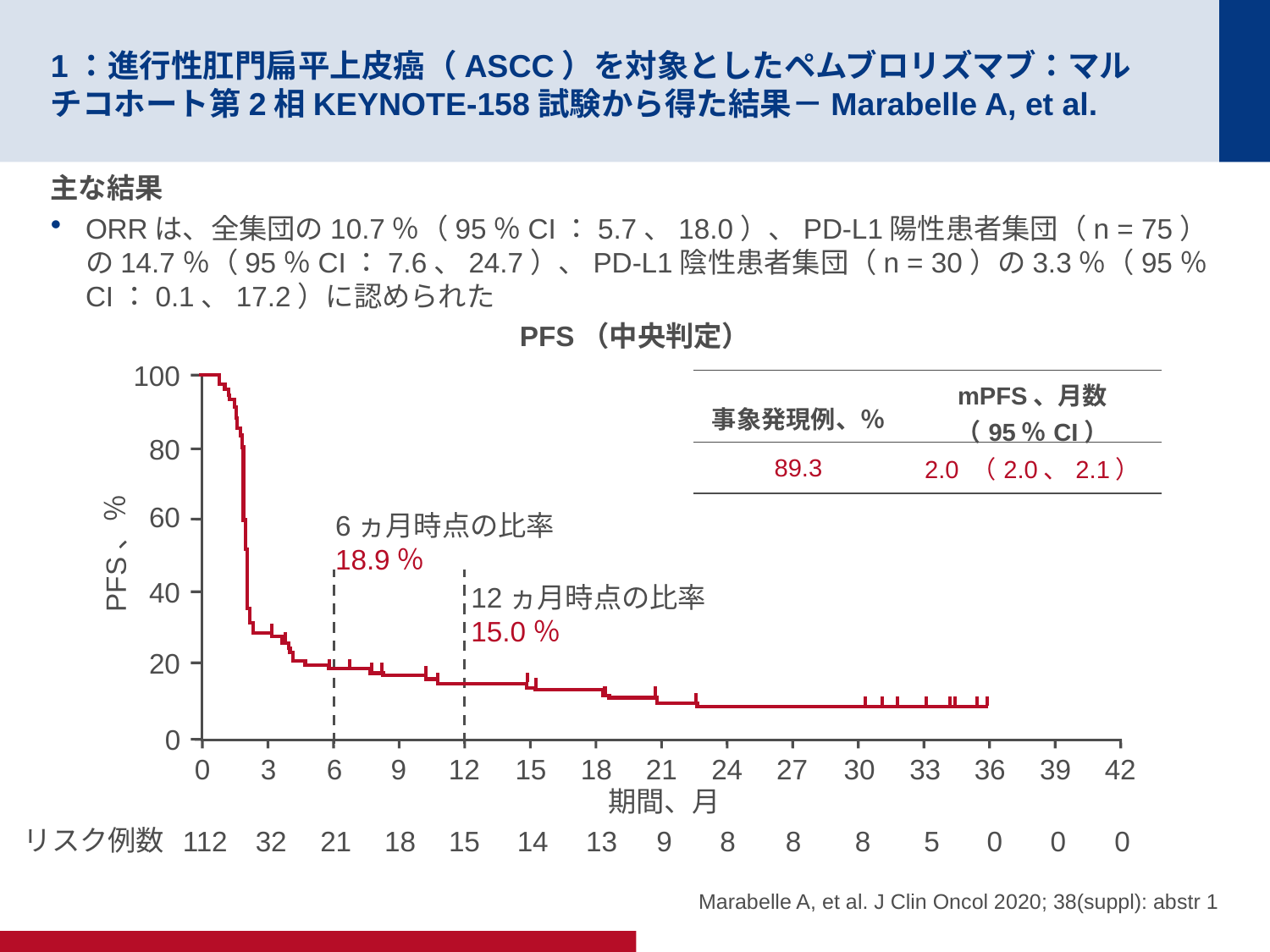

# 1：進行性肛門扁平上皮癌（ASCC）を対象としたペムブロリズマブ：マルチコホート第2相KEYNOTE-158試験から得た結果－Marabelle A, et al.
主な結果
ORRは、全集団の10.7％（95％CI：5.7、18.0）、PD-L1陽性患者集団（n = 75）の14.7％（95％CI：7.6、24.7）、PD-L1陰性患者集団（n = 30）の3.3％（95％CI：0.1、17.2）に認められた
PFS（中央判定）
100
| 事象発現例、％ | mPFS、月数 （95％CI） |
| --- | --- |
| 89.3 | 2.0 （2.0、2.1） |

80

60
6ヵ月時点の比率
18.9％

PFS、％
40
12ヵ月時点の比率
15.0％

20

0

0
3
6
9
12
15
18
21
24
27
30
33
36
39
42
期間、月
リスク例数
112
32
21
18
15
14
13
9
8
8
8
5
0
0
0
Marabelle A, et al. J Clin Oncol 2020; 38(suppl): abstr 1